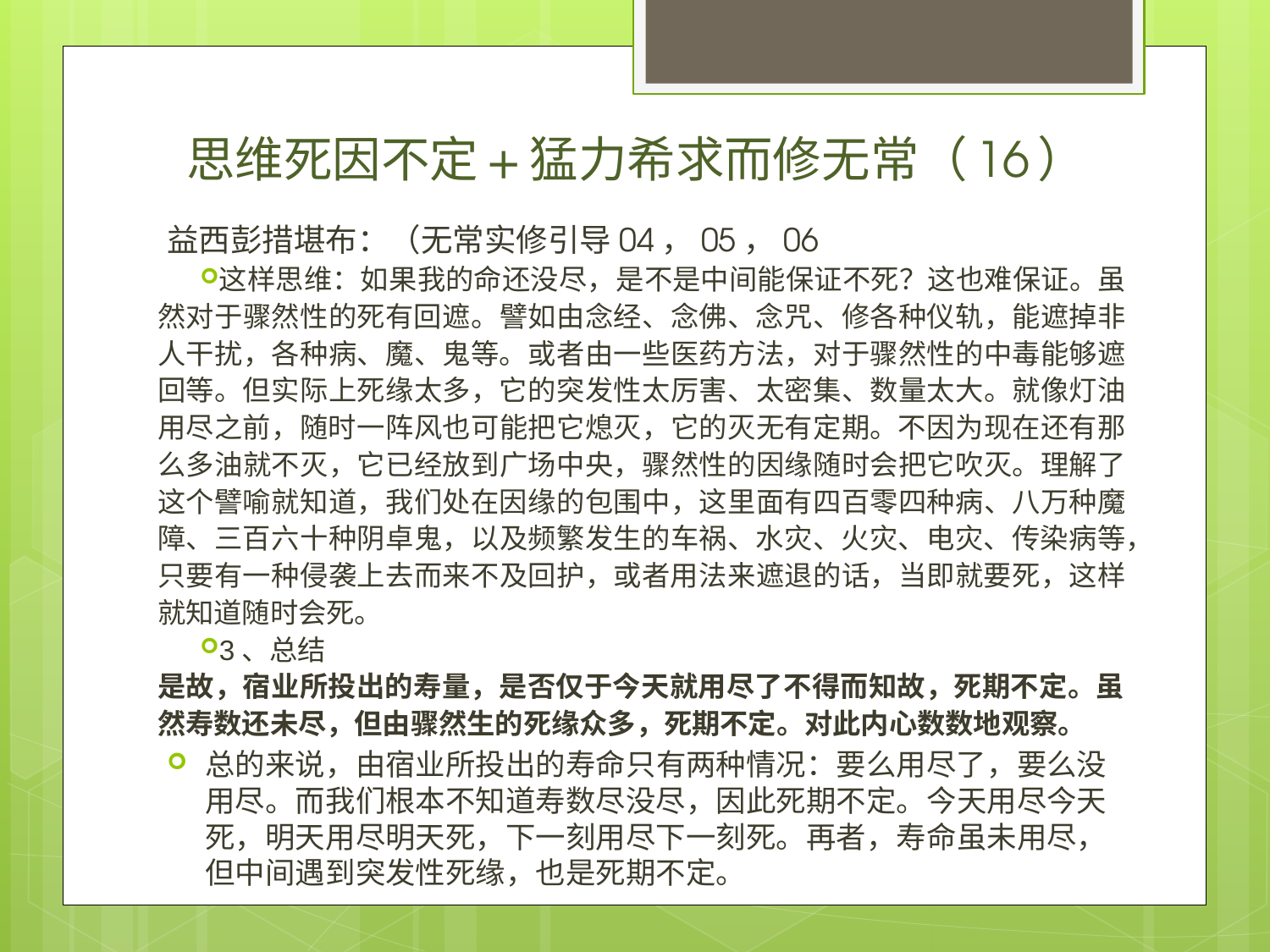

# 思维死因不定+猛力希求而修无常（16）
益西彭措堪布：（无常实修引导04，05，06
这样思维：如果我的命还没尽，是不是中间能保证不死？这也难保证。虽然对于骤然性的死有回遮。譬如由念经、念佛、念咒、修各种仪轨，能遮掉非人干扰，各种病、魔、鬼等。或者由一些医药方法，对于骤然性的中毒能够遮回等。但实际上死缘太多，它的突发性太厉害、太密集、数量太大。就像灯油用尽之前，随时一阵风也可能把它熄灭，它的灭无有定期。不因为现在还有那么多油就不灭，它已经放到广场中央，骤然性的因缘随时会把它吹灭。理解了这个譬喻就知道，我们处在因缘的包围中，这里面有四百零四种病、八万种魔障、三百六十种阴卓鬼，以及频繁发生的车祸、水灾、火灾、电灾、传染病等，只要有一种侵袭上去而来不及回护，或者用法来遮退的话，当即就要死，这样就知道随时会死。
3、总结
是故，宿业所投出的寿量，是否仅于今天就用尽了不得而知故，死期不定。虽然寿数还未尽，但由骤然生的死缘众多，死期不定。对此内心数数地观察。
总的来说，由宿业所投出的寿命只有两种情况：要么用尽了，要么没用尽。而我们根本不知道寿数尽没尽，因此死期不定。今天用尽今天死，明天用尽明天死，下一刻用尽下一刻死。再者，寿命虽未用尽，但中间遇到突发性死缘，也是死期不定。